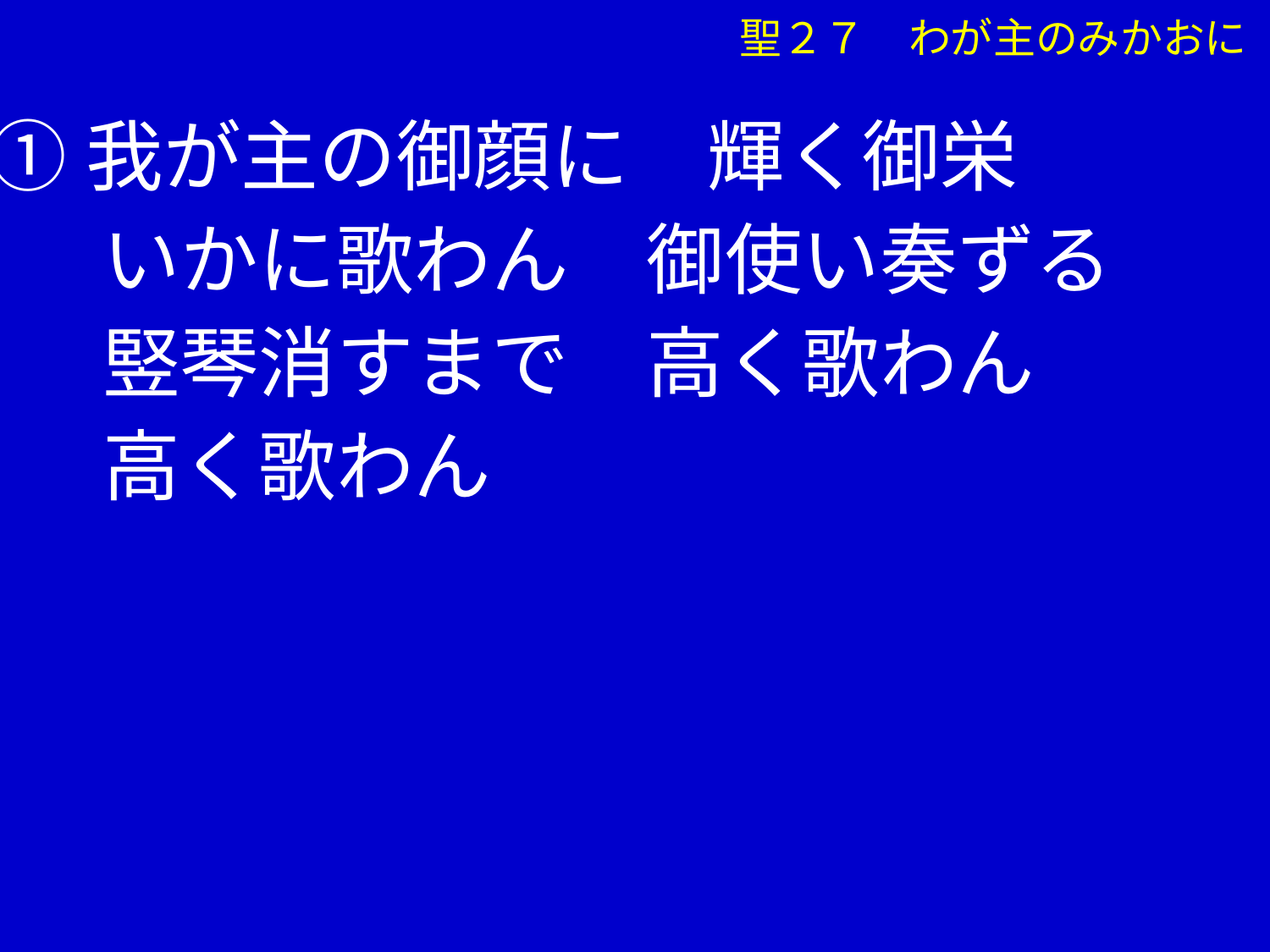

聖２７　わが主のみかおに
①我が主の御顔に　輝く御栄
 　いかに歌わん　御使い奏ずる
 　竪琴消すまで　高く歌わん
 　高く歌わん